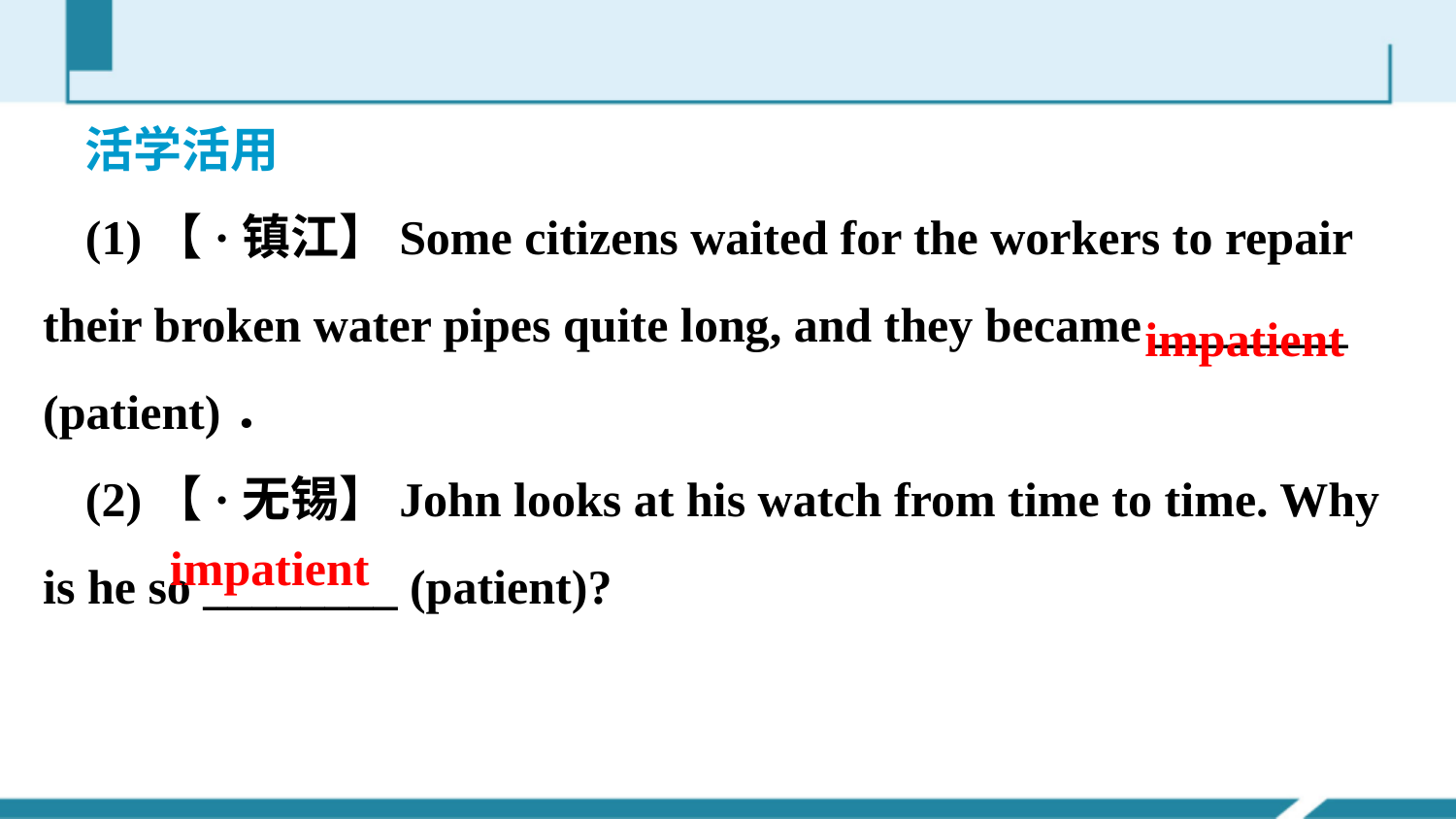

活学活用
(1)【·镇江】Some citizens waited for the workers to repair their broken water pipes quite long, and they became ________ (patient)．
(2)【·无锡】John looks at his watch from time to time. Why is he so ________ (patient)?
impatient
impatient